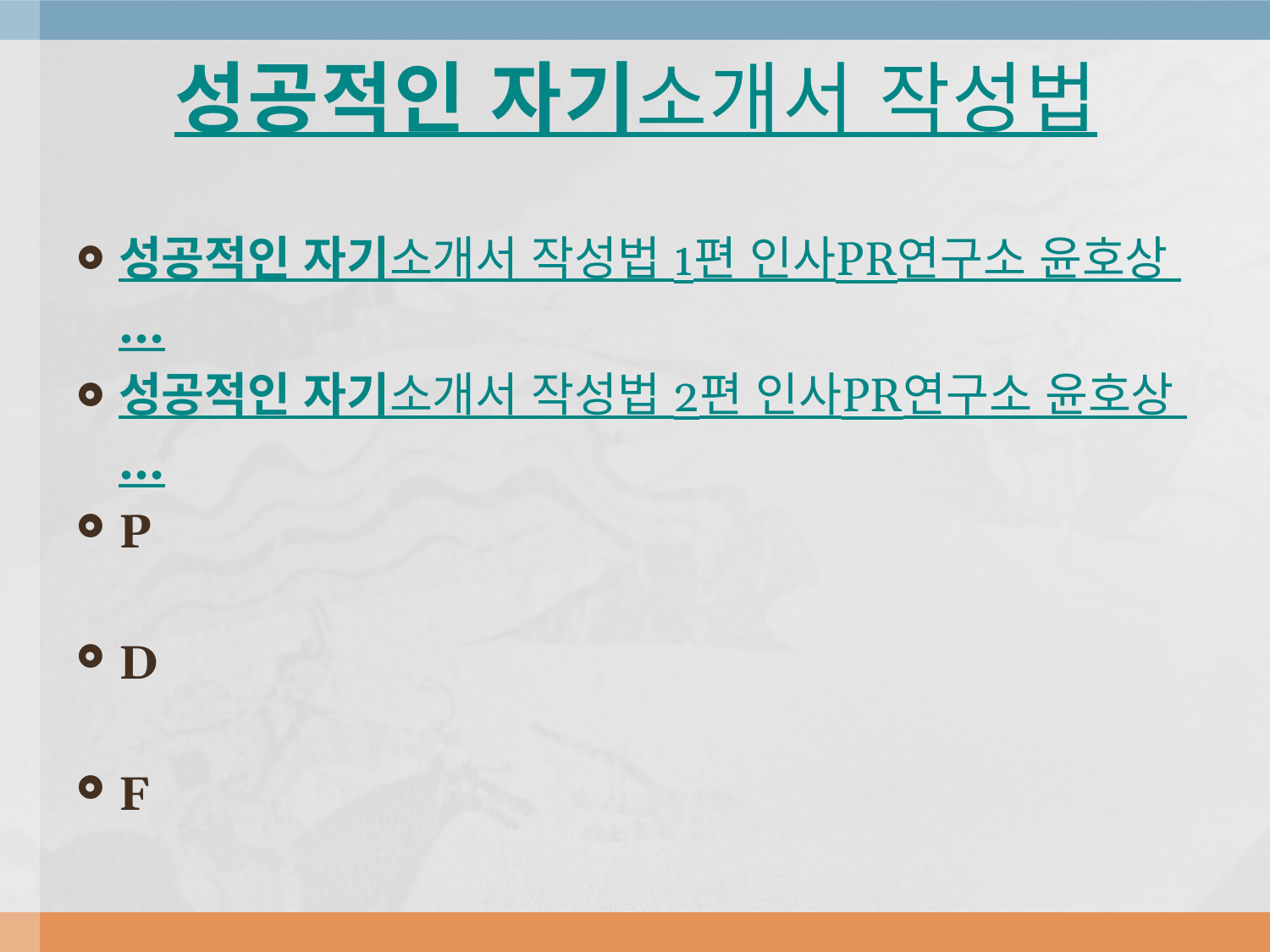

# 성공적인 자기소개서 작성법
성공적인 자기소개서 작성법 1편 인사PR연구소 윤호상 ...
성공적인 자기소개서 작성법 2편 인사PR연구소 윤호상 ...
P

D

F